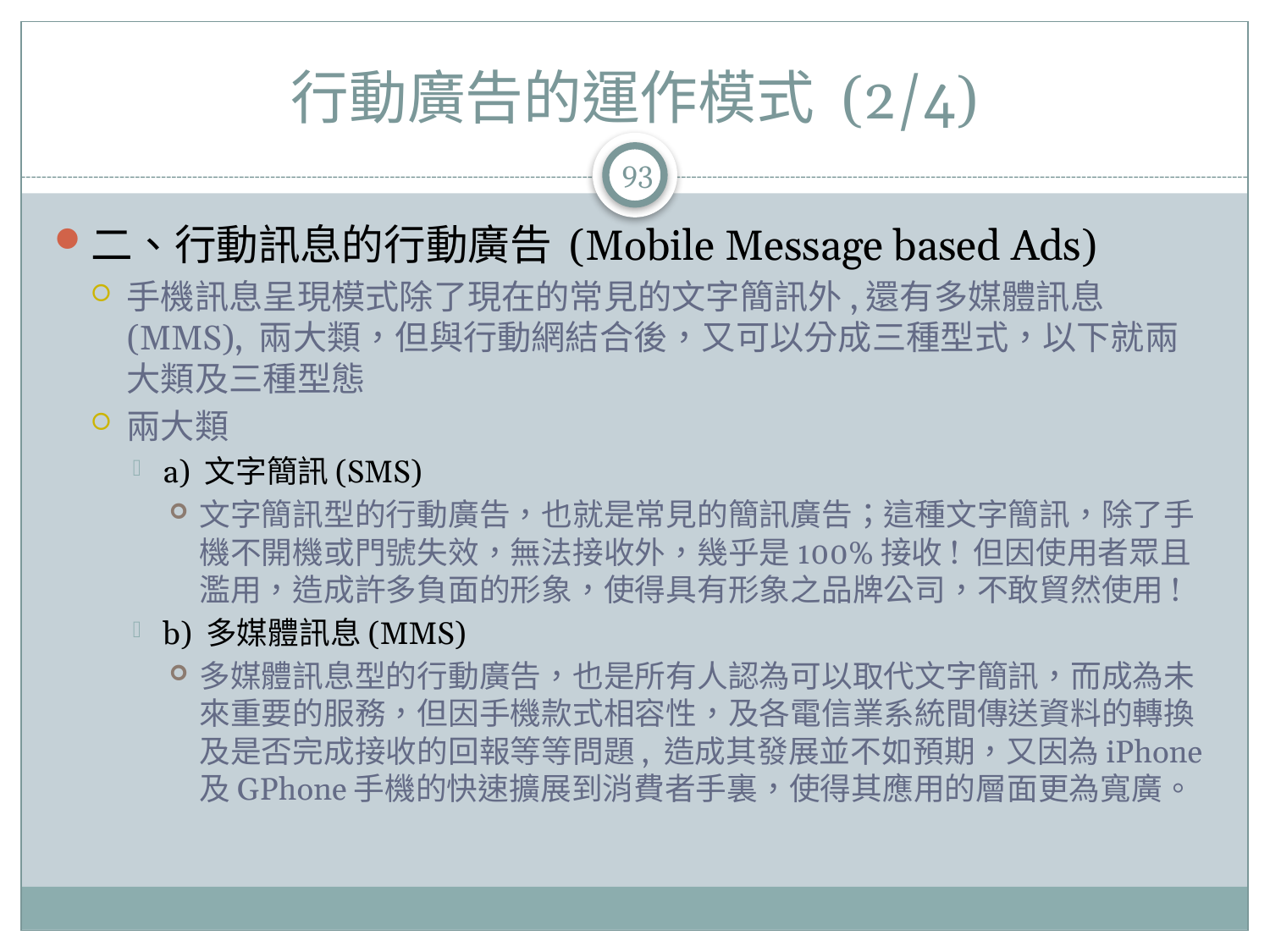

# 行動廣告的運作模式 (2/4)
93
二、行動訊息的行動廣告 (Mobile Message based Ads)
手機訊息呈現模式除了現在的常見的文字簡訊外,還有多媒體訊息(MMS), 兩大類，但與行動網結合後，又可以分成三種型式，以下就兩大類及三種型態
兩大類
a) 文字簡訊(SMS)
文字簡訊型的行動廣告，也就是常見的簡訊廣告；這種文字簡訊，除了手機不開機或門號失效，無法接收外，幾乎是100%接收! 但因使用者眾且濫用，造成許多負面的形象，使得具有形象之品牌公司，不敢貿然使用!
b) 多媒體訊息(MMS)
多媒體訊息型的行動廣告，也是所有人認為可以取代文字簡訊，而成為未來重要的服務，但因手機款式相容性，及各電信業系統間傳送資料的轉換及是否完成接收的回報等等問題, 造成其發展並不如預期，又因為iPhone及GPhone手機的快速擴展到消費者手裏，使得其應用的層面更為寬廣。